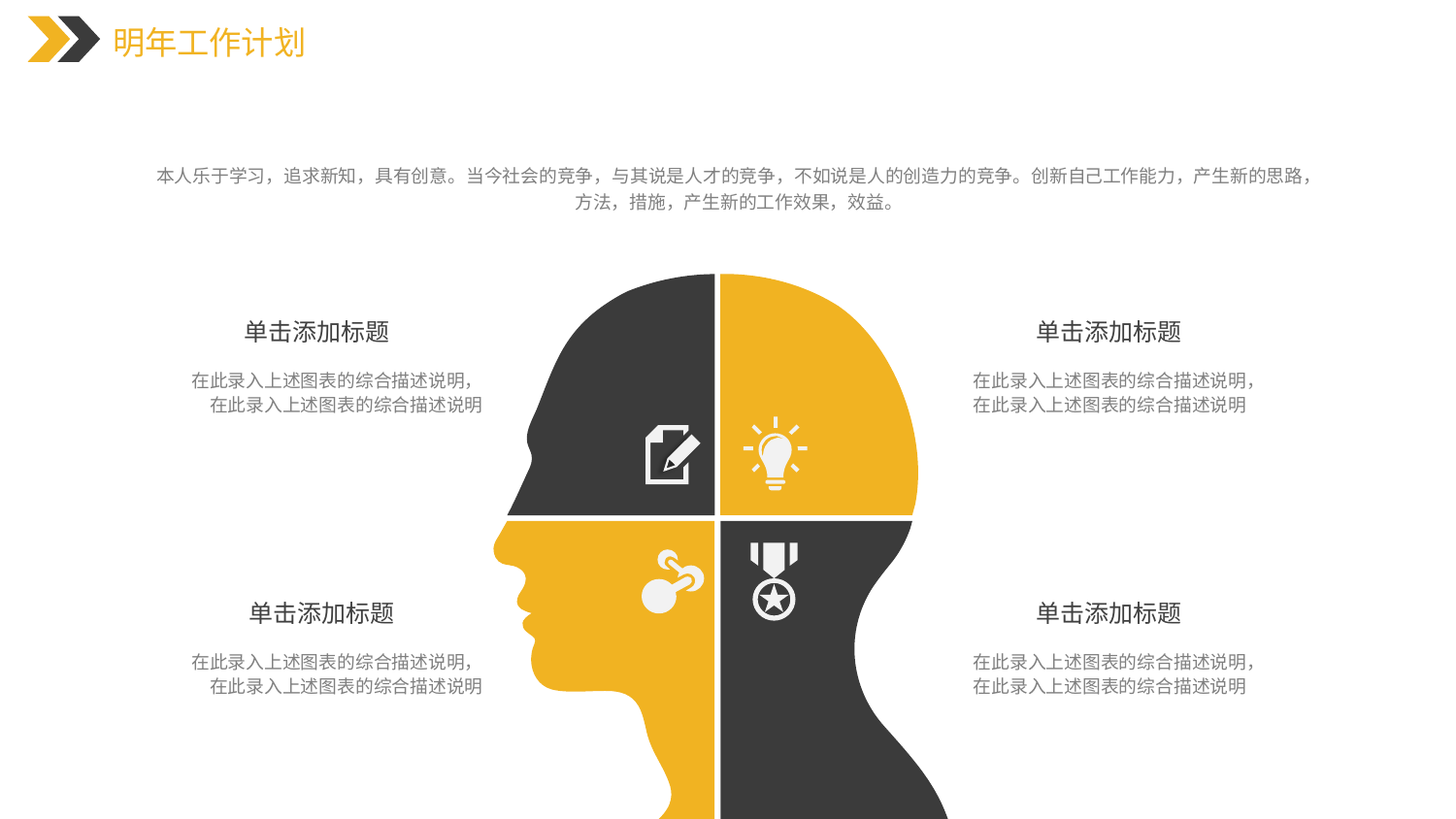

本人乐于学习，追求新知，具有创意。当今社会的竞争，与其说是人才的竞争，不如说是人的创造力的竞争。创新自己工作能力，产生新的思路，方法，措施，产生新的工作效果，效益。

单击添加标题
单击添加标题
在此录入上述图表的综合描述说明，在此录入上述图表的综合描述说明
在此录入上述图表的综合描述说明，在此录入上述图表的综合描述说明

单击添加标题
单击添加标题
在此录入上述图表的综合描述说明，在此录入上述图表的综合描述说明
在此录入上述图表的综合描述说明，在此录入上述图表的综合描述说明